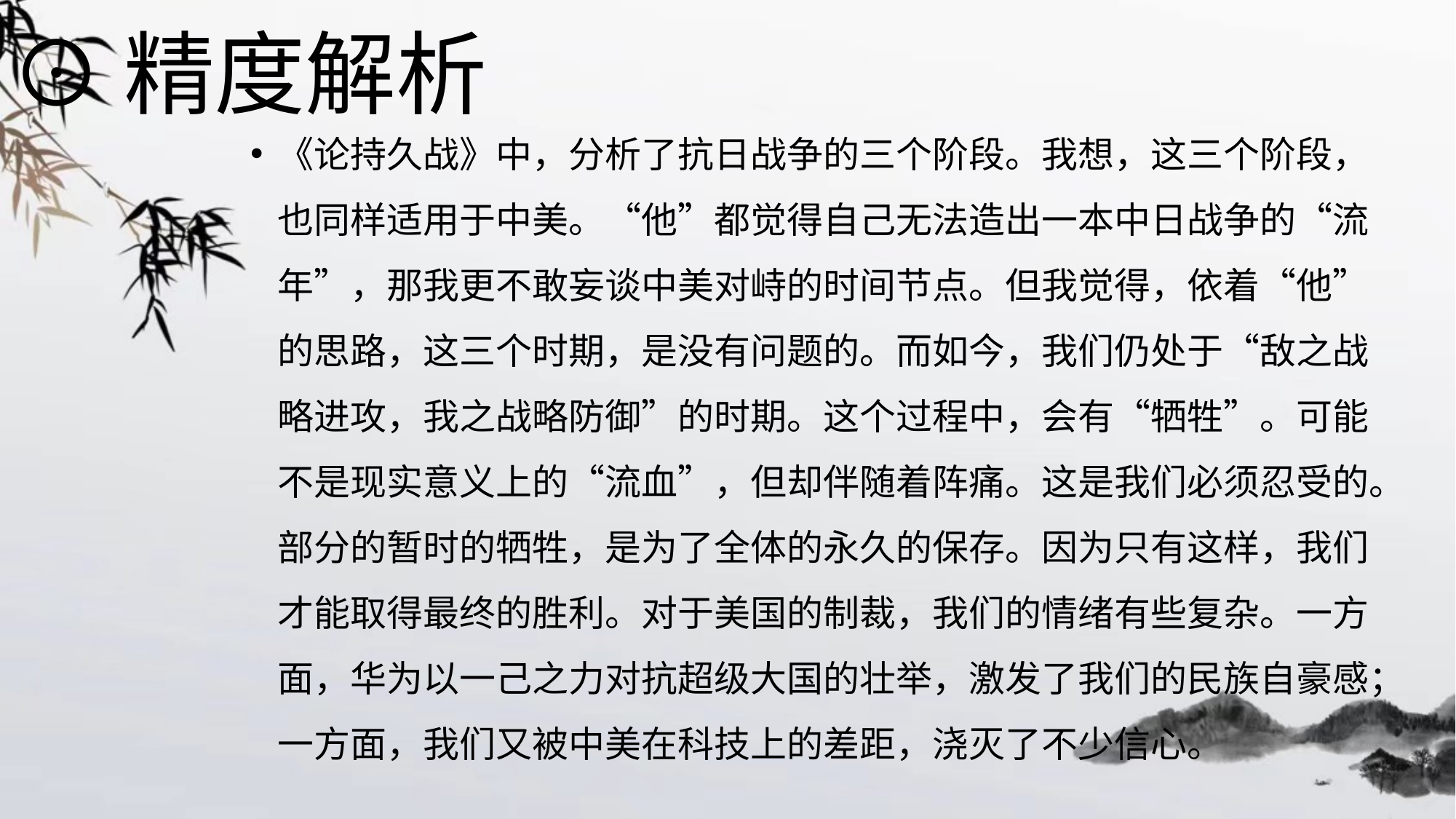

⊙精度解析
《论持久战》中，分析了抗日战争的三个阶段。我想，这三个阶段，也同样适用于中美。“他”都觉得自己无法造出一本中日战争的“流年”，那我更不敢妄谈中美对峙的时间节点。但我觉得，依着“他”的思路，这三个时期，是没有问题的。而如今，我们仍处于“敌之战略进攻，我之战略防御”的时期。这个过程中，会有“牺牲”。可能不是现实意义上的“流血”，但却伴随着阵痛。这是我们必须忍受的。部分的暂时的牺牲，是为了全体的永久的保存。因为只有这样，我们才能取得最终的胜利。对于美国的制裁，我们的情绪有些复杂。一方面，华为以一己之力对抗超级大国的壮举，激发了我们的民族自豪感；一方面，我们又被中美在科技上的差距，浇灭了不少信心。